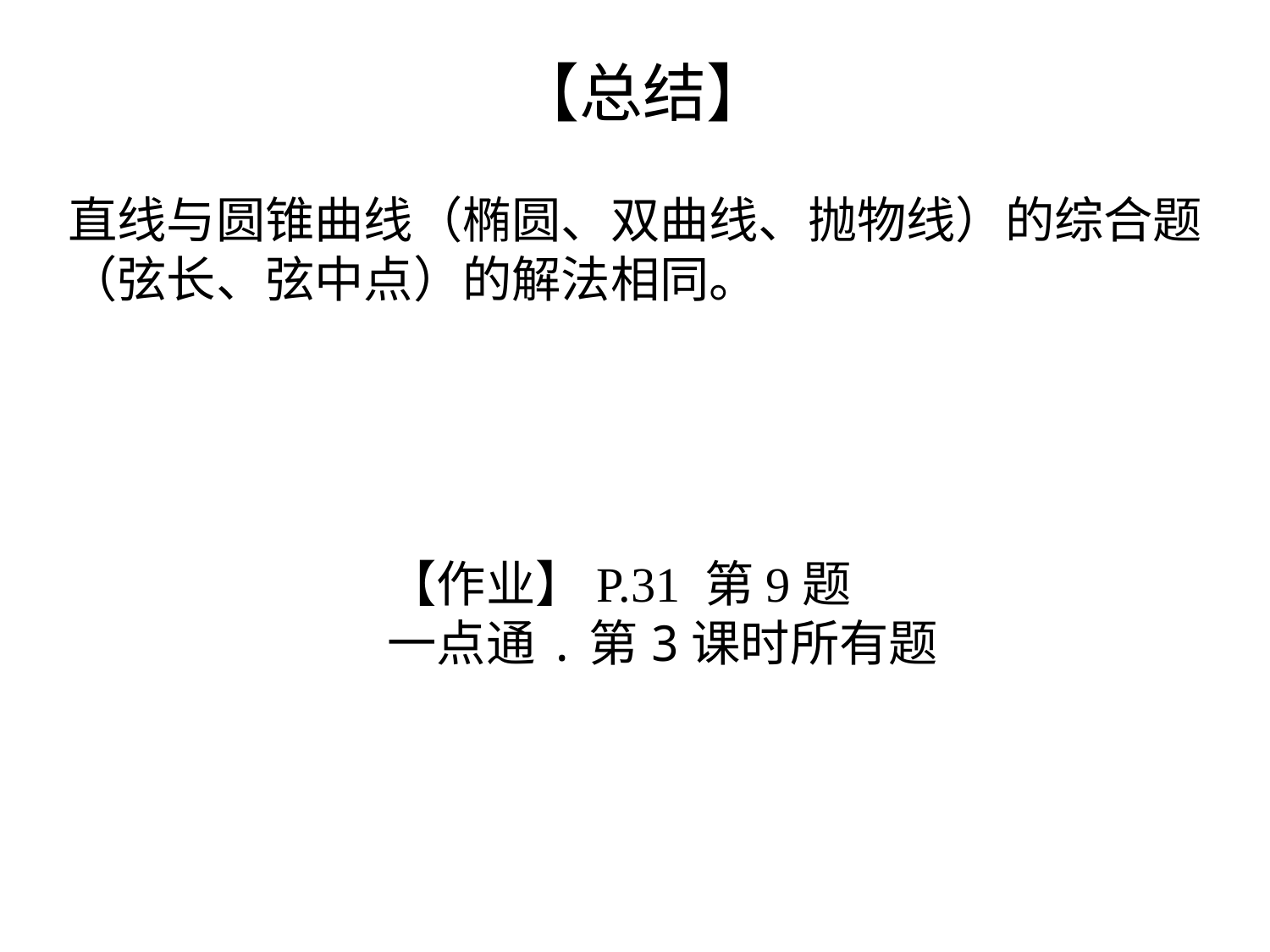

【总结】

直线与圆锥曲线（椭圆、双曲线、抛物线）的综合题（弦长、弦中点）的解法相同。
【作业】P.31 第9题
一点通.第3课时所有题